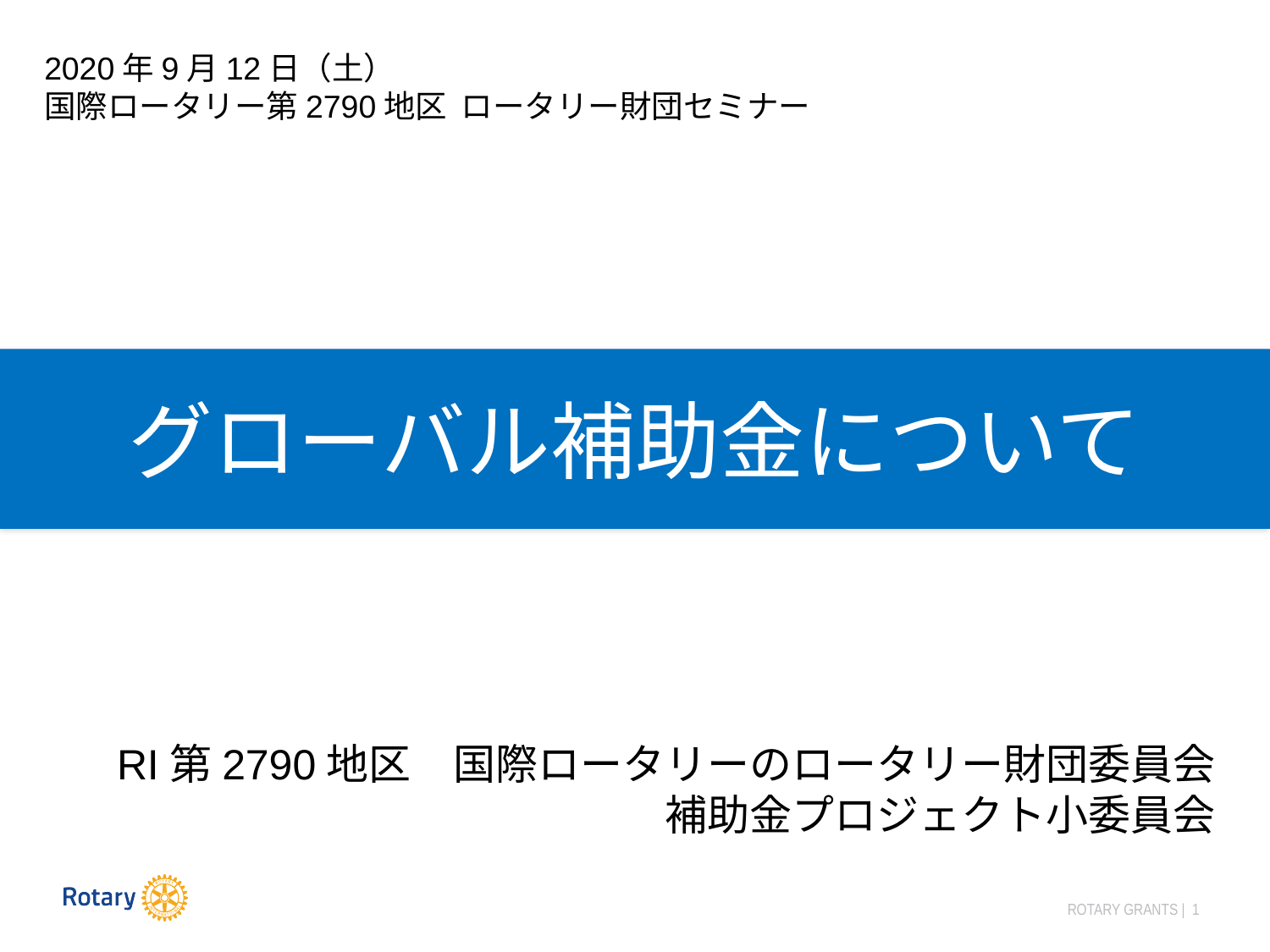

2020年9月12日（土）
国際ロータリー第2790地区  ロータリー財団セミナー
グローバル補助金について
RI第2790地区　国際ロータリーのロータリー財団委員会
補助金プロジェクト小委員会